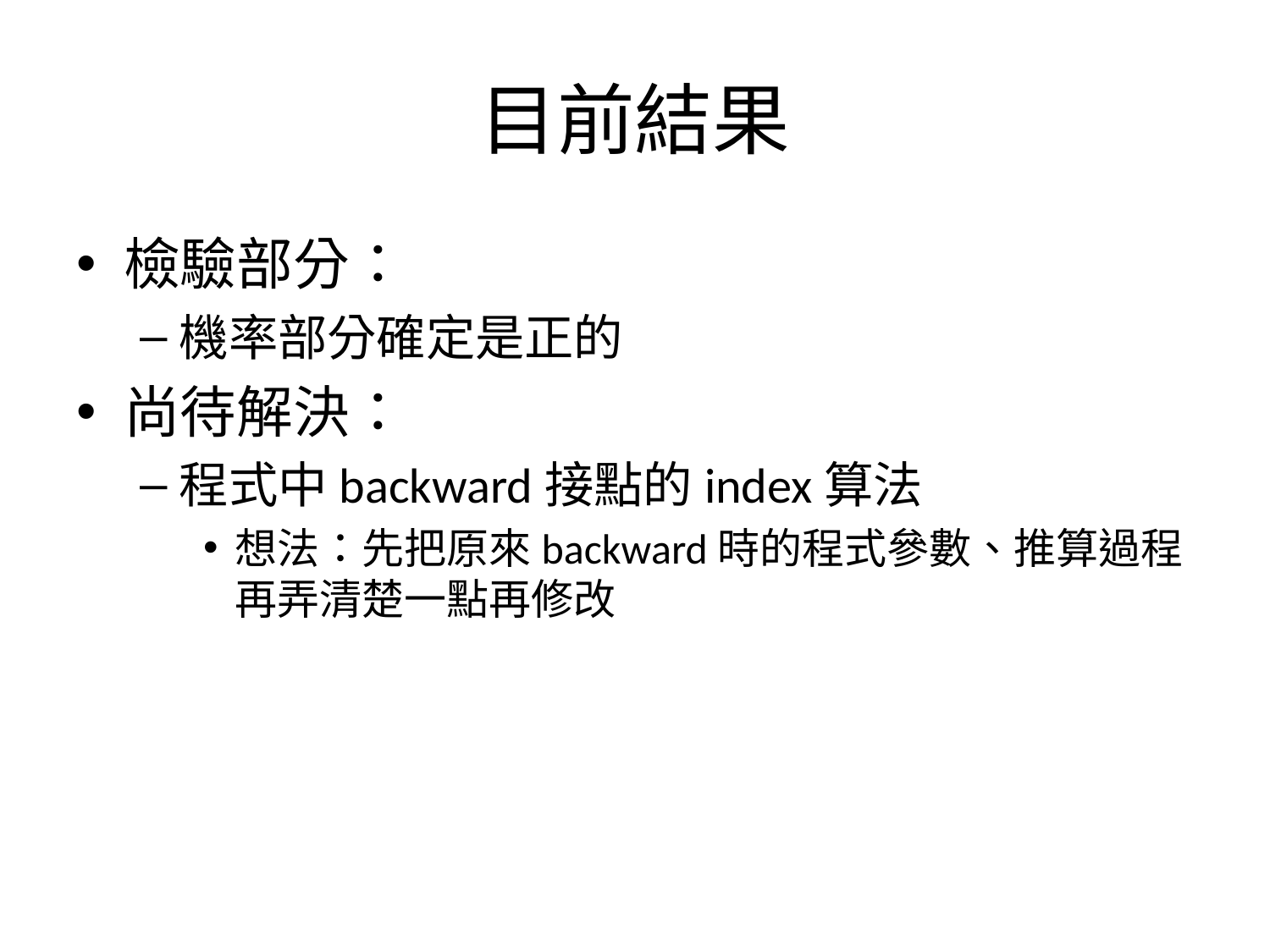

# 目前結果
檢驗部分：
機率部分確定是正的
尚待解決：
程式中backward接點的index算法
想法：先把原來backward時的程式參數、推算過程再弄清楚一點再修改